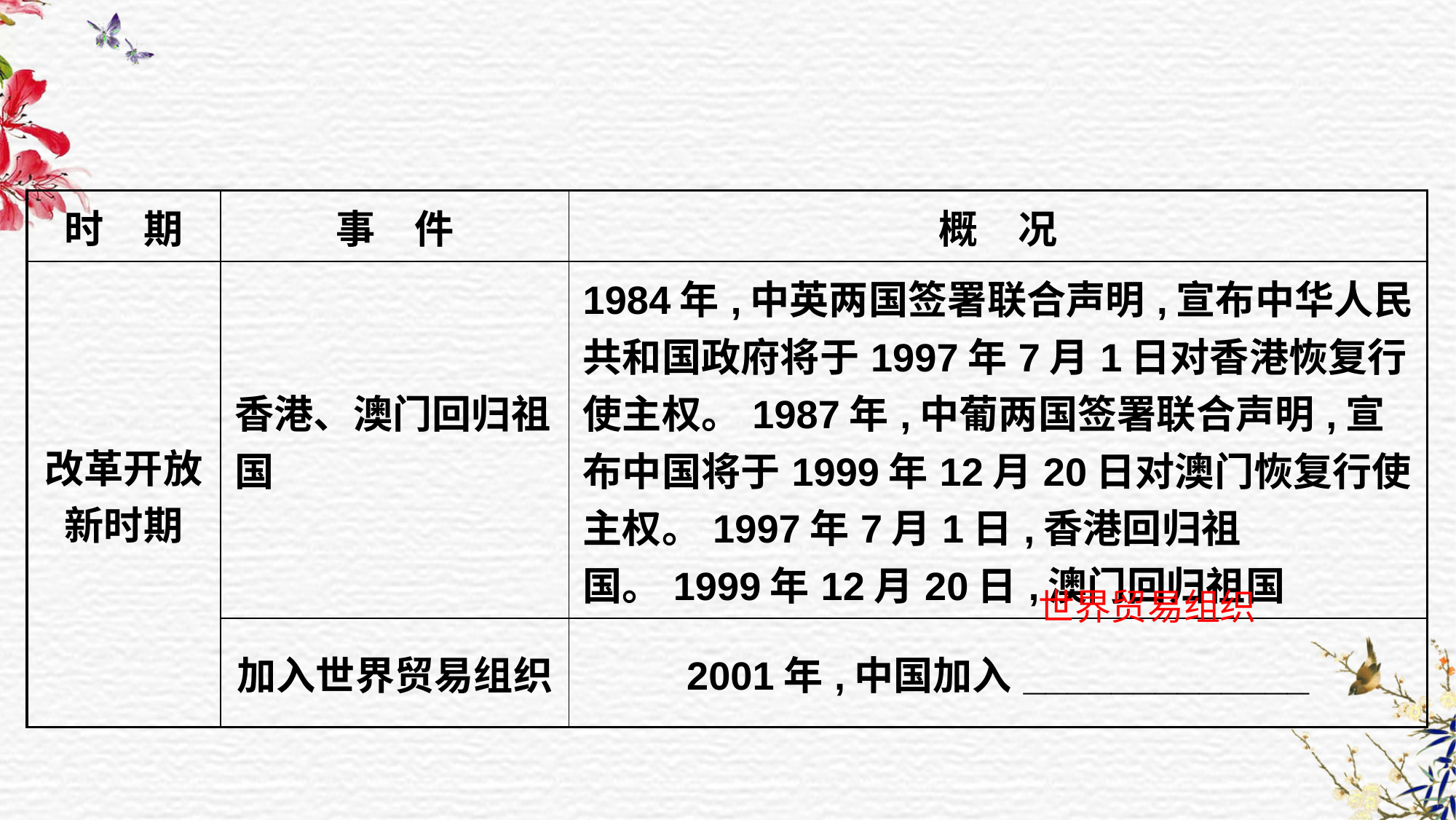

| 时　期 | 事　件 | 概　况 |
| --- | --- | --- |
| 改革开放 新时期 | 香港、澳门回归祖国 | 1984年,中英两国签署联合声明,宣布中华人民共和国政府将于1997年7月1日对香港恢复行使主权。1987年,中葡两国签署联合声明,宣布中国将于1999年12月20日对澳门恢复行使主权。1997年7月1日,香港回归祖国。1999年12月20日,澳门回归祖国 |
|  | 加入世界贸易组织 | 2001年,中国加入\_\_\_\_\_\_\_\_\_\_\_\_\_ |
世界贸易组织